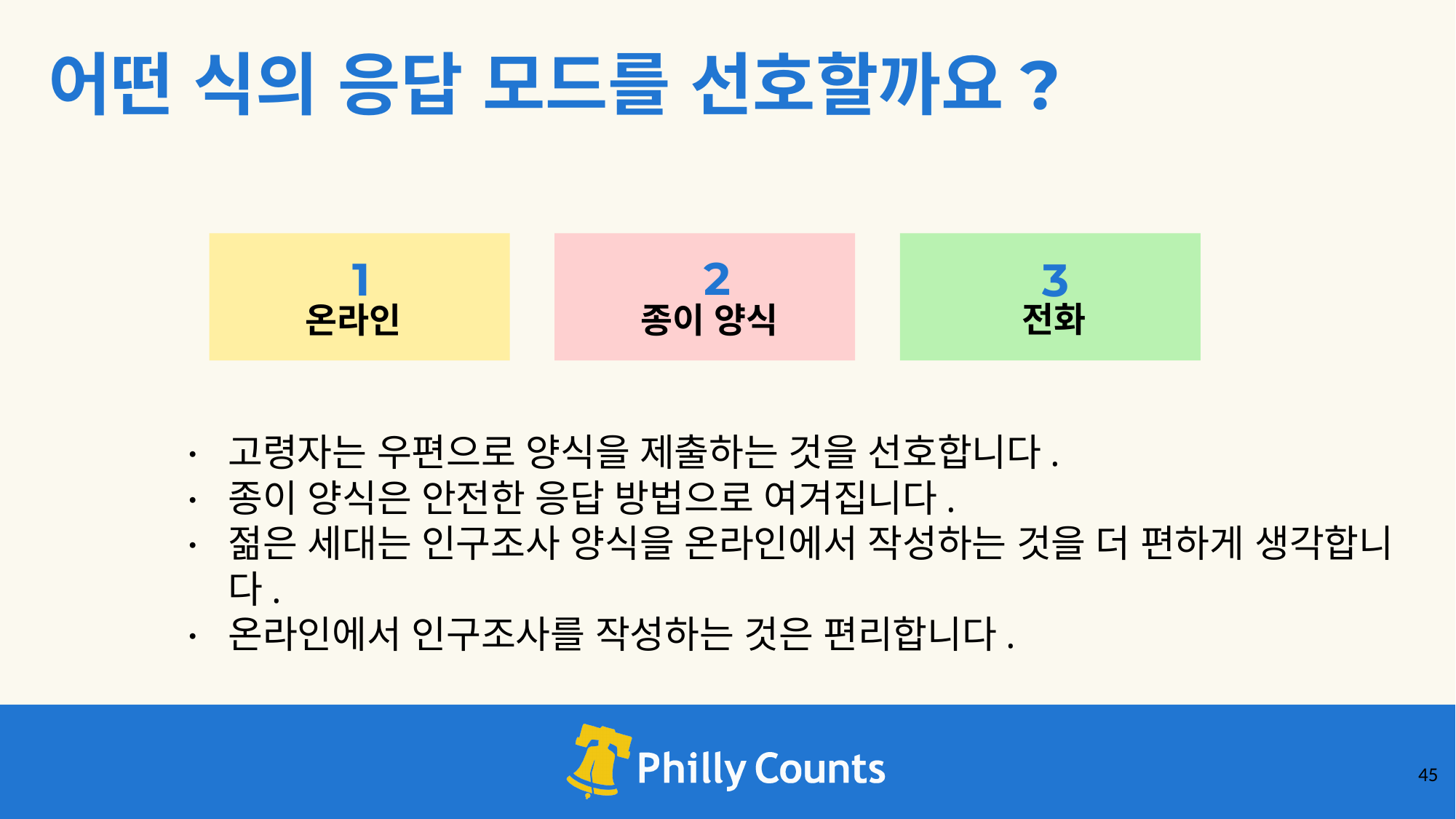

어떤 식의 응답 모드를 선호할까요?

2
1
3
전화

온라인

종이 양식

고령자는 우편으로 양식을 제출하는 것을 선호합니다.
종이 양식은 안전한 응답 방법으로 여겨집니다.
젊은 세대는 인구조사 양식을 온라인에서 작성하는 것을 더 편하게 생각합니다.
온라인에서 인구조사를 작성하는 것은 편리합니다.

45